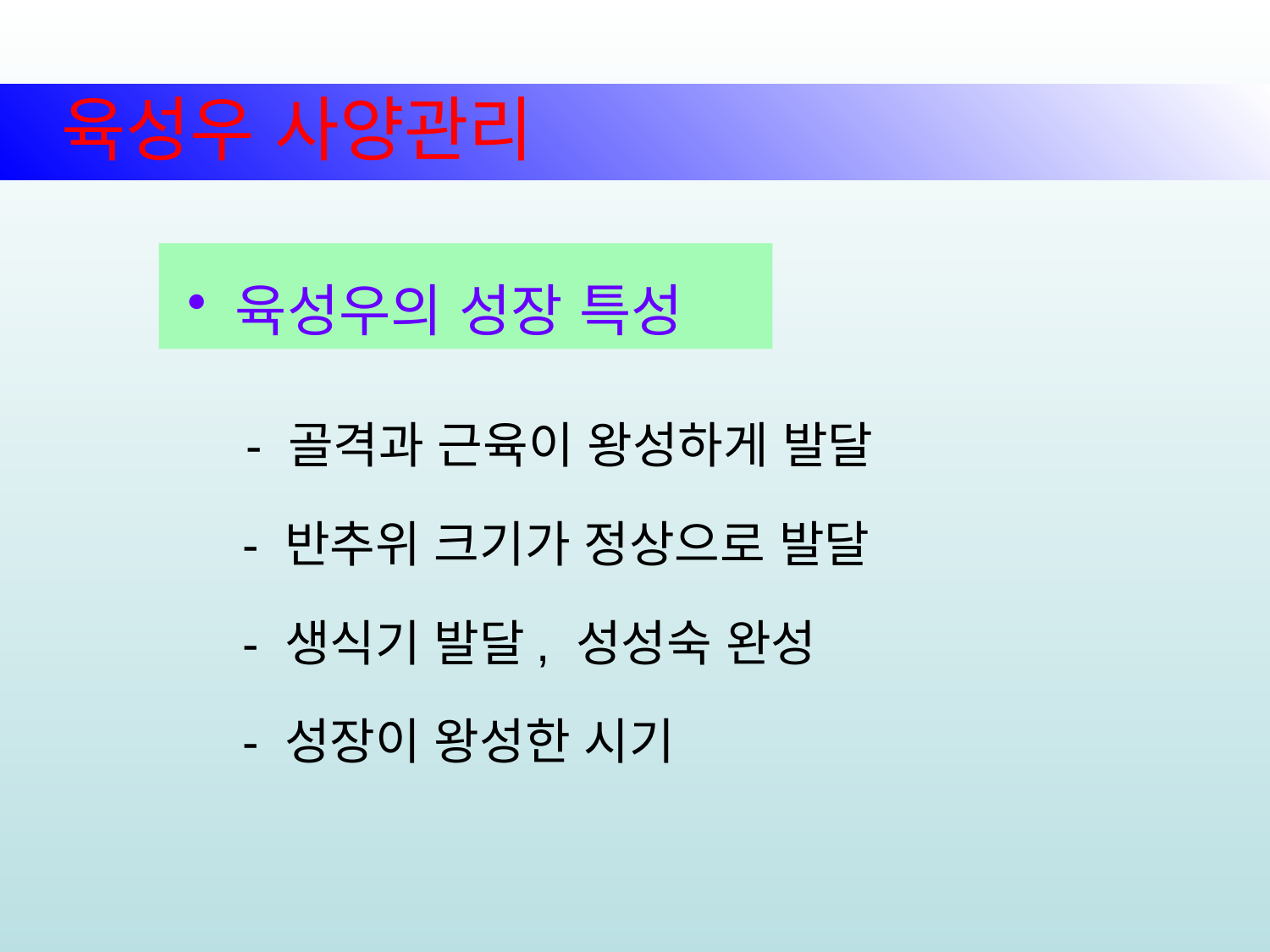

육성우 사양관리
육성우의 성장 특성
    - 골격과 근육이 왕성하게 발달
    - 반추위 크기가 정상으로 발달
    - 생식기 발달, 성성숙 완성
    - 성장이 왕성한 시기